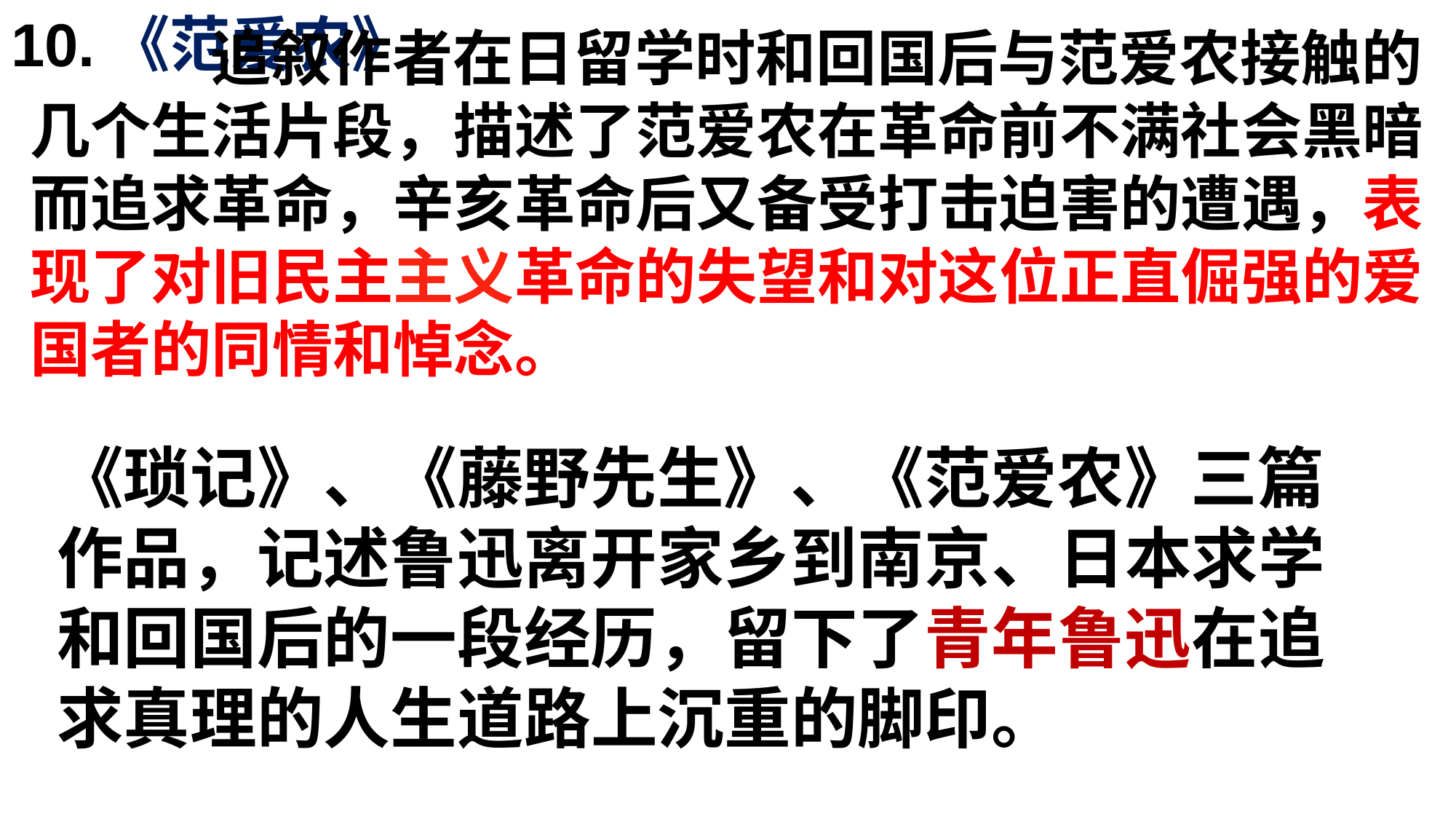

10.《范爱农》

            追叙作者在日留学时和回国后与范爱农接触的几个生活片段，描述了范爱农在革命前不满社会黑暗而追求革命，辛亥革命后又备受打击迫害的遭遇，表现了对旧民主主义革命的失望和对这位正直倔强的爱国者的同情和悼念。
《琐记》、《藤野先生》、《范爱农》三篇作品，记述鲁迅离开家乡到南京、日本求学和回国后的一段经历，留下了青年鲁迅在追求真理的人生道路上沉重的脚印。